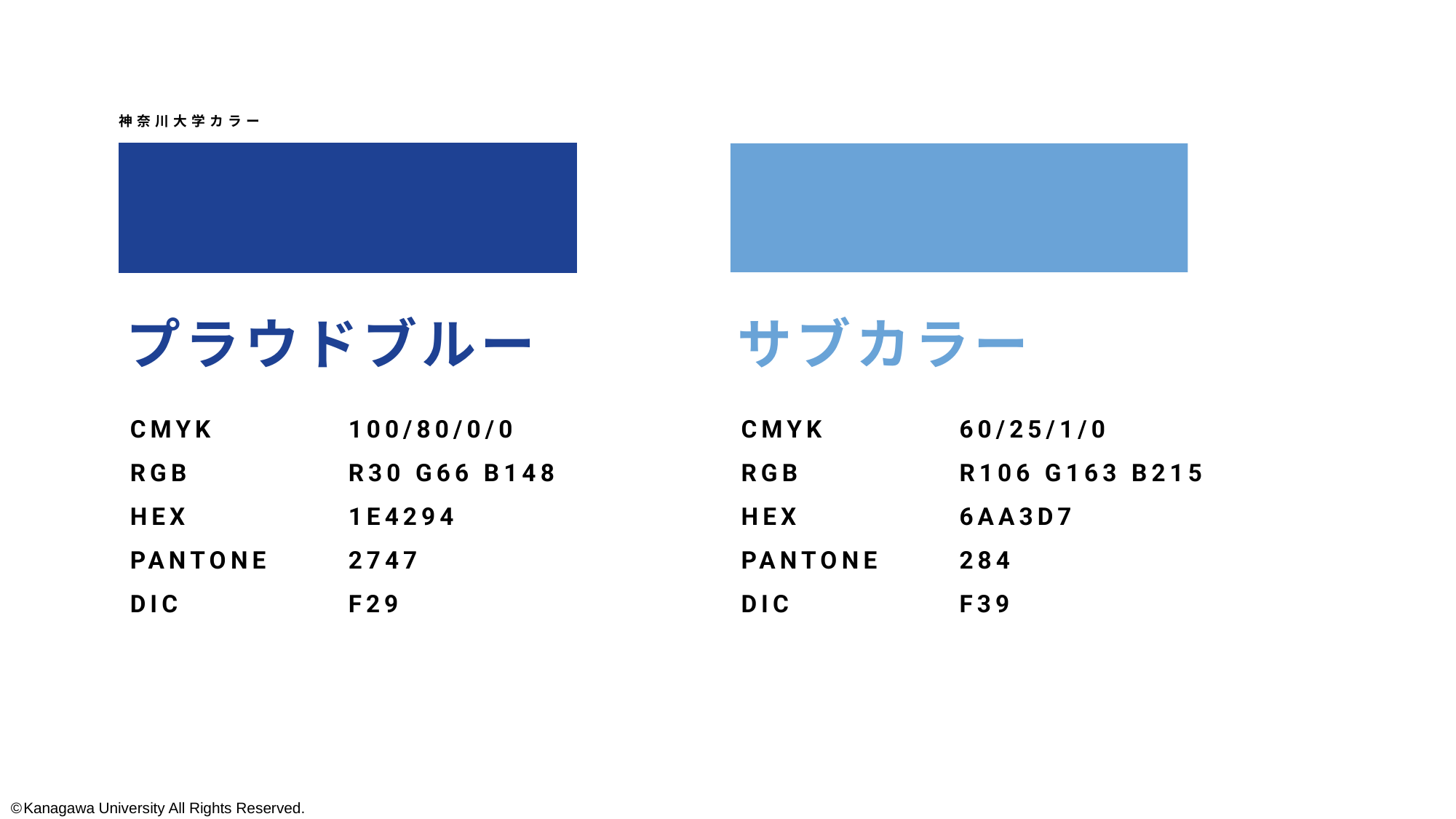

神奈川大学カラー

プラウドブルー
サブカラー
CMYK		100/80/0/0
RGB		R30 G66 B148
HEX		1E4294
PANTONE	2747
DIC		F29
CMYK		60/25/1/0
RGB		R106 G163 B215
HEX		6AA3D7
PANTONE	284
DIC		F39